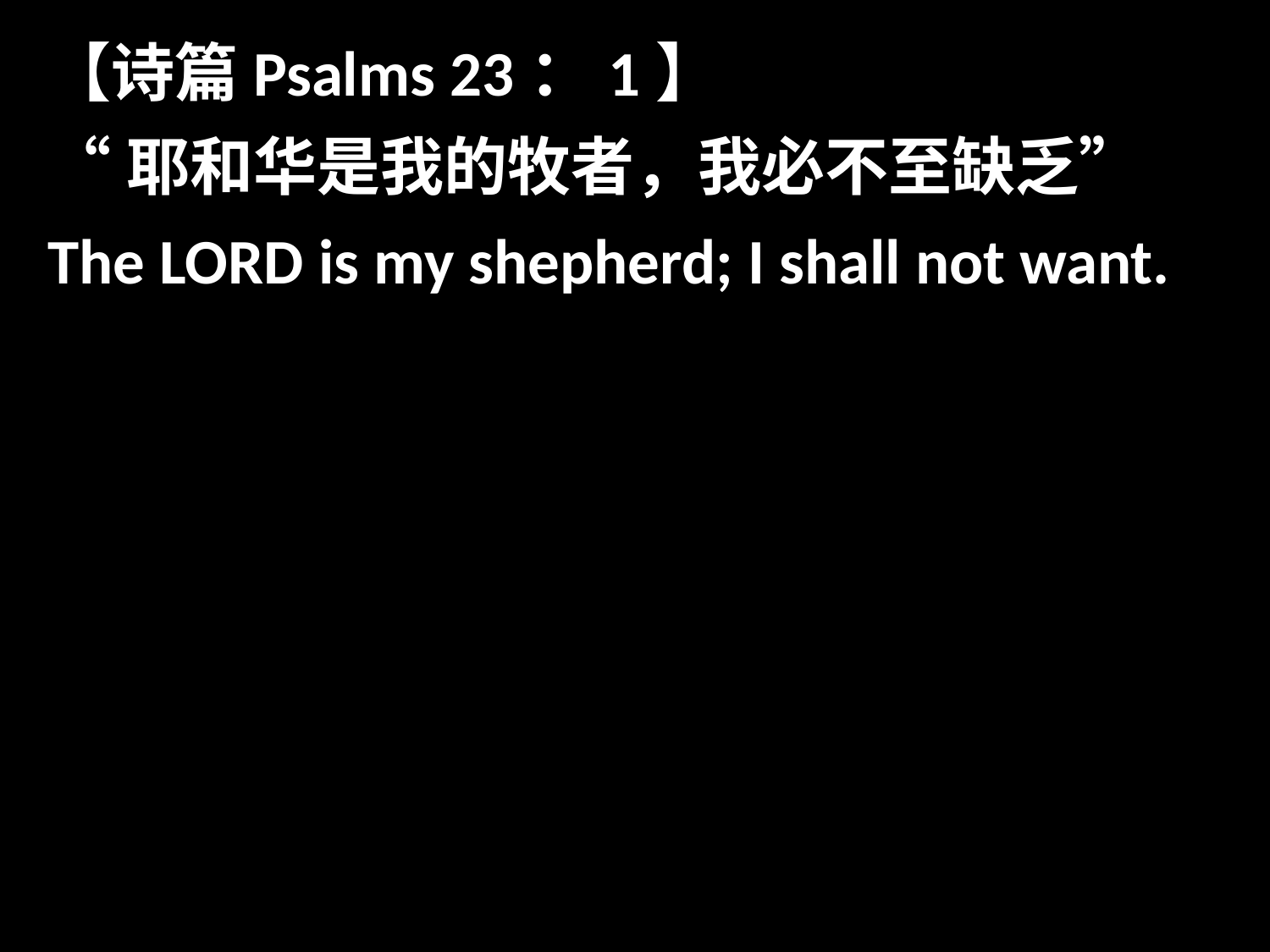

【诗篇Psalms 23：1】
“耶和华是我的牧者，我必不至缺乏”
The LORD is my shepherd; I shall not want.